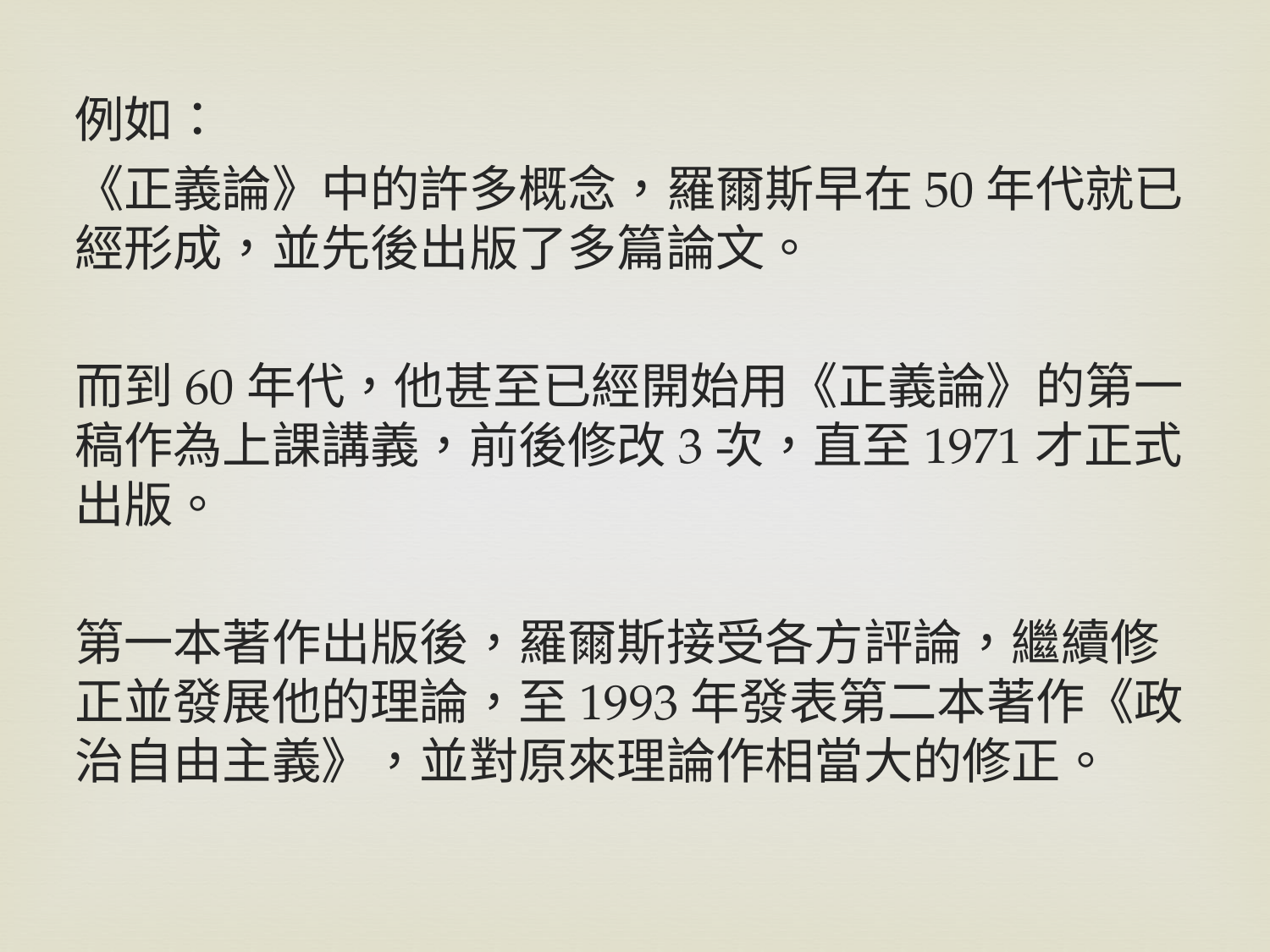

例如：
《正義論》中的許多概念，羅爾斯早在50年代就已經形成，並先後出版了多篇論文。

而到60年代，他甚至已經開始用《正義論》的第一稿作為上課講義，前後修改3次，直至1971才正式出版。

第一本著作出版後，羅爾斯接受各方評論，繼續修正並發展他的理論，至1993年發表第二本著作《政治自由主義》，並對原來理論作相當大的修正。